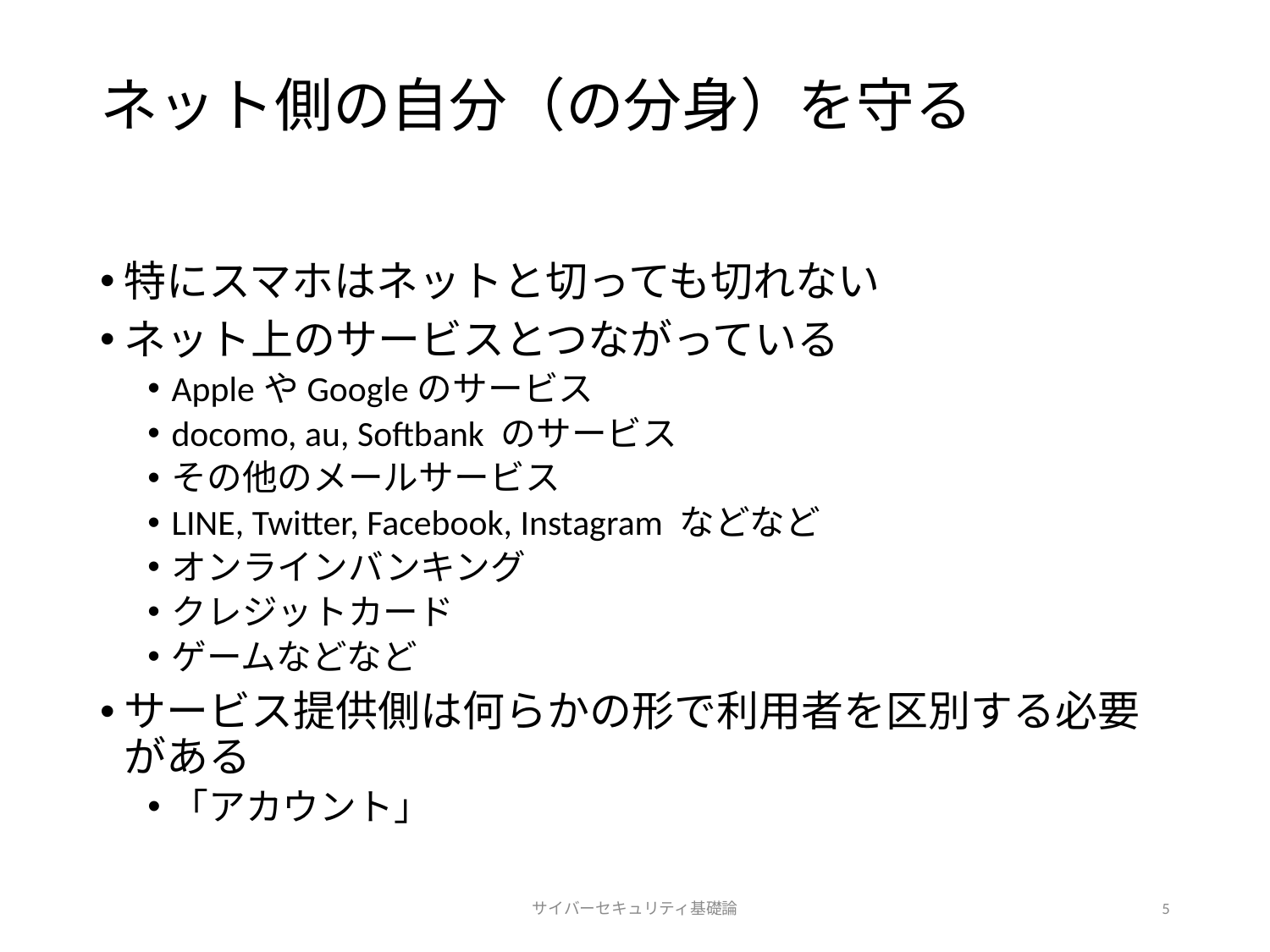

# ネット側の自分（の分身）を守る
特にスマホはネットと切っても切れない
ネット上のサービスとつながっている
AppleやGoogleのサービス
docomo, au, Softbank のサービス
その他のメールサービス
LINE, Twitter, Facebook, Instagram などなど
オンラインバンキング
クレジットカード
ゲームなどなど
サービス提供側は何らかの形で利用者を区別する必要がある
「アカウント」

サイバーセキュリティ基礎論
5